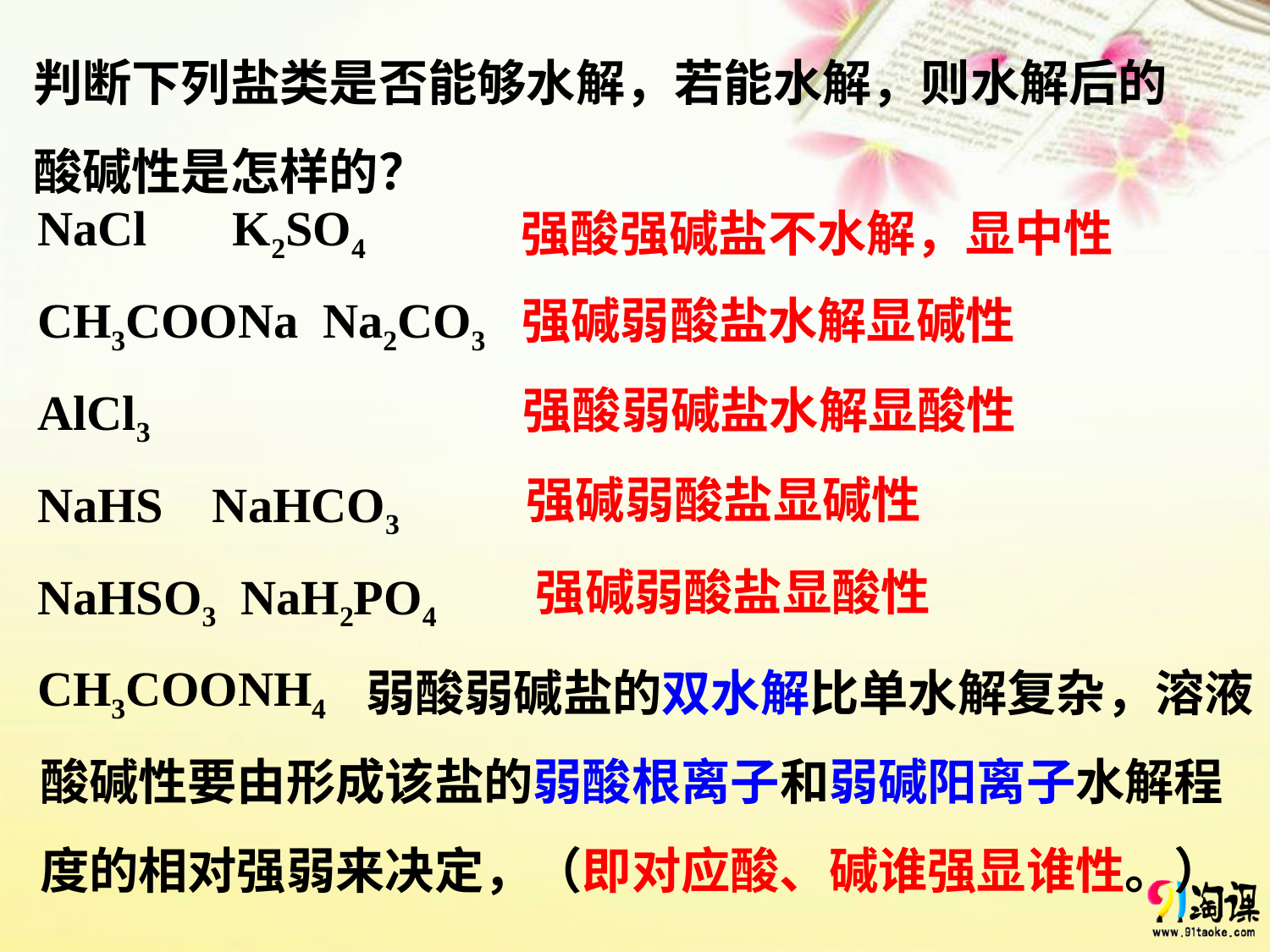

判断下列盐类是否能够水解，若能水解，则水解后的酸碱性是怎样的？
NaCl       K2SO4
CH3COONa  Na2CO3
AlCl3
NaHS    NaHCO3
NaHSO3  NaH2PO4
CH3COONH4
强酸强碱盐不水解，显中性
强碱弱酸盐水解显碱性
强酸弱碱盐水解显酸性
强碱弱酸盐显碱性
强碱弱酸盐显酸性
                            弱酸弱碱盐的双水解比单水解复杂，溶液酸碱性要由形成该盐的弱酸根离子和弱碱阳离子水解程度的相对强弱来决定，（即对应酸、碱谁强显谁性。）